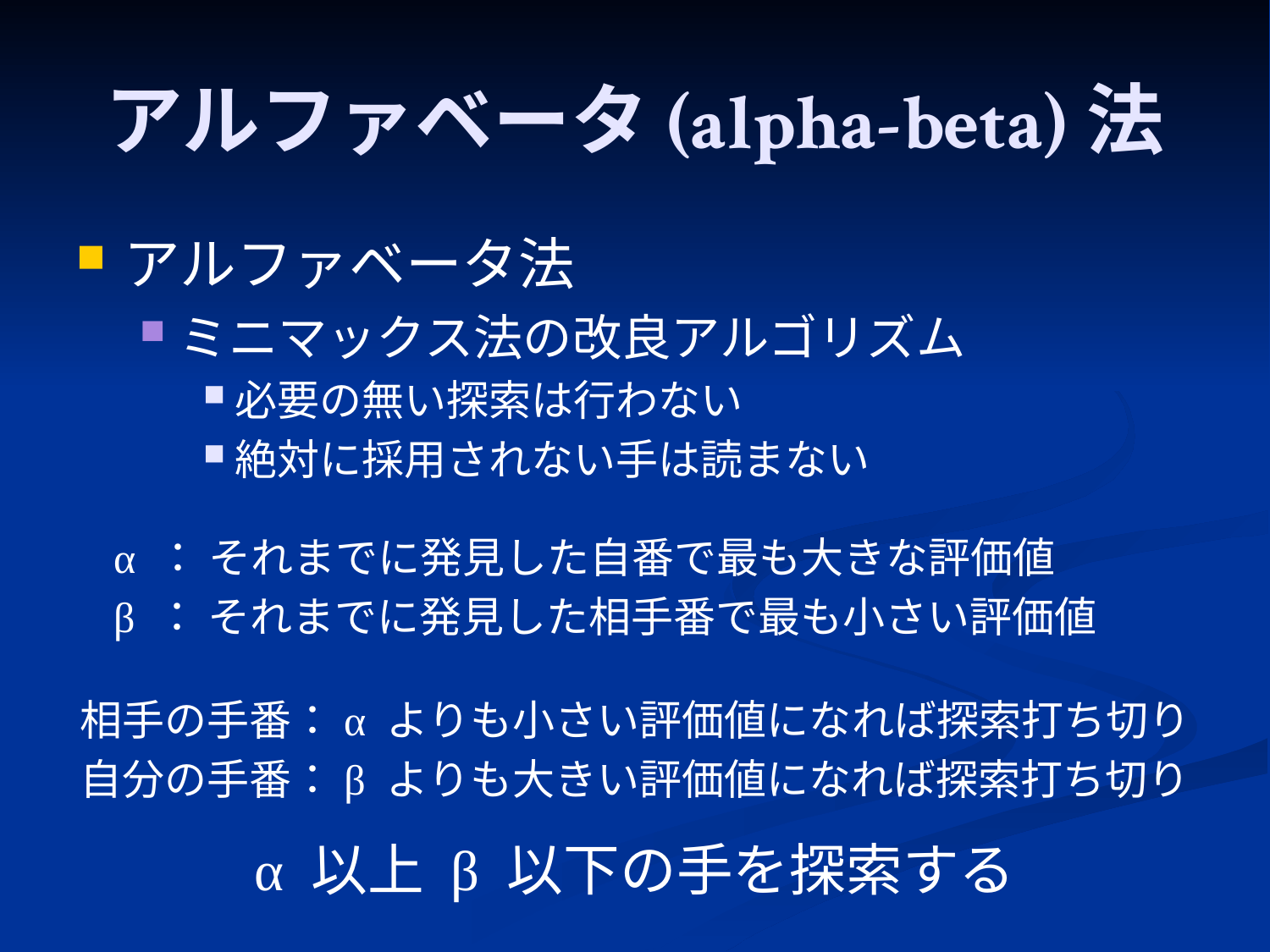

# アルファベータ(alpha-beta)法
アルファベータ法
ミニマックス法の改良アルゴリズム
必要の無い探索は行わない
絶対に採用されない手は読まない
α ： それまでに発見した自番で最も大きな評価値
β ： それまでに発見した相手番で最も小さい評価値
相手の手番：α よりも小さい評価値になれば探索打ち切り
自分の手番：β よりも大きい評価値になれば探索打ち切り
α 以上 β 以下の手を探索する